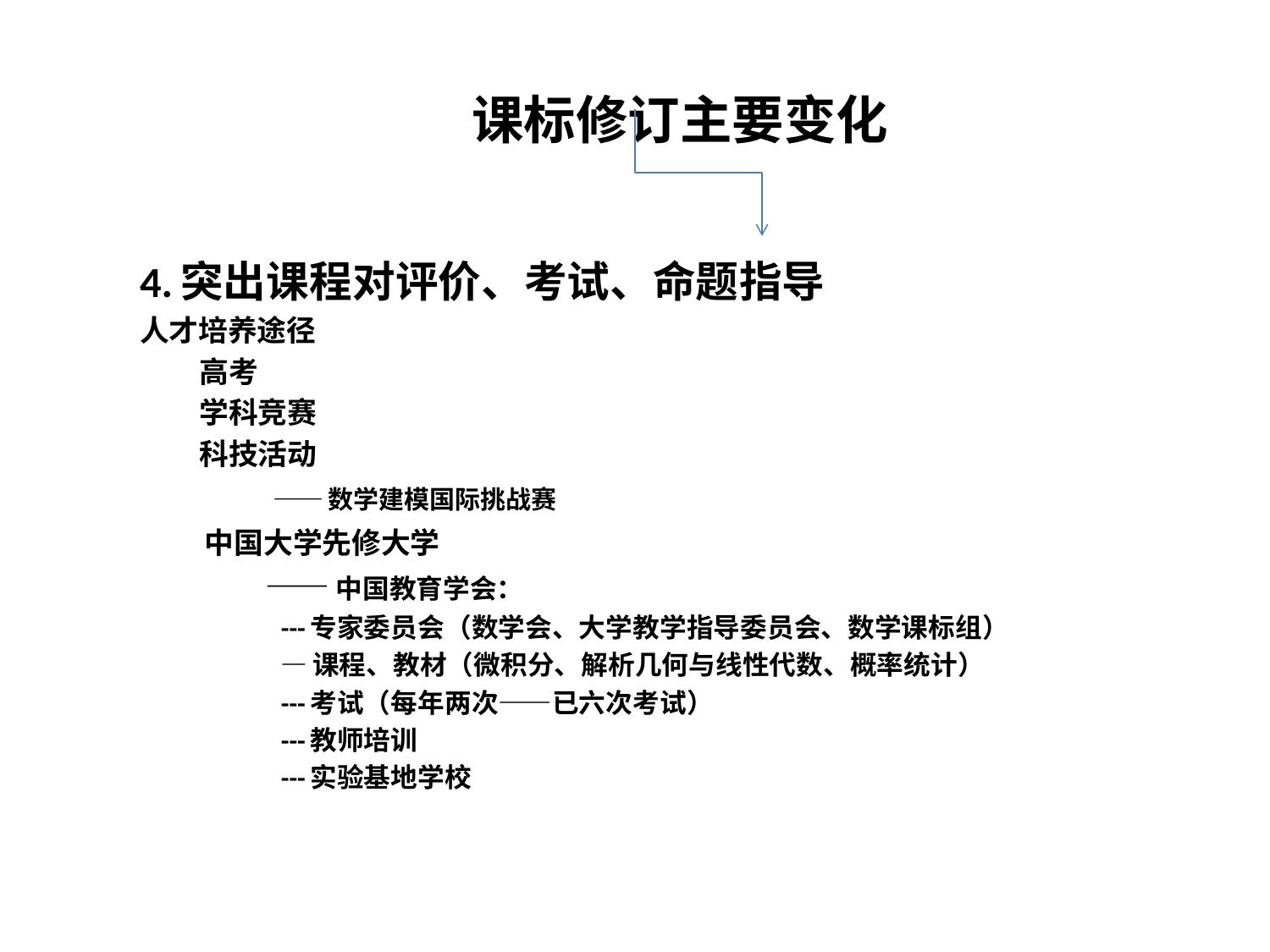

# 课标修订主要变化

4.突出课程对评价、考试、命题指导
人才培养途径
        高考
        学科竞赛
        科技活动
                  ——数学建模国际挑战赛
        中国大学先修大学
                 ——中国教育学会：
                       ---专家委员会（数学会、大学教学指导委员会、数学课标组）
                       —课程、教材（微积分、解析几何与线性代数、概率统计）
                       ---考试（每年两次——已六次考试）
                       ---教师培训
                       ---实验基地学校